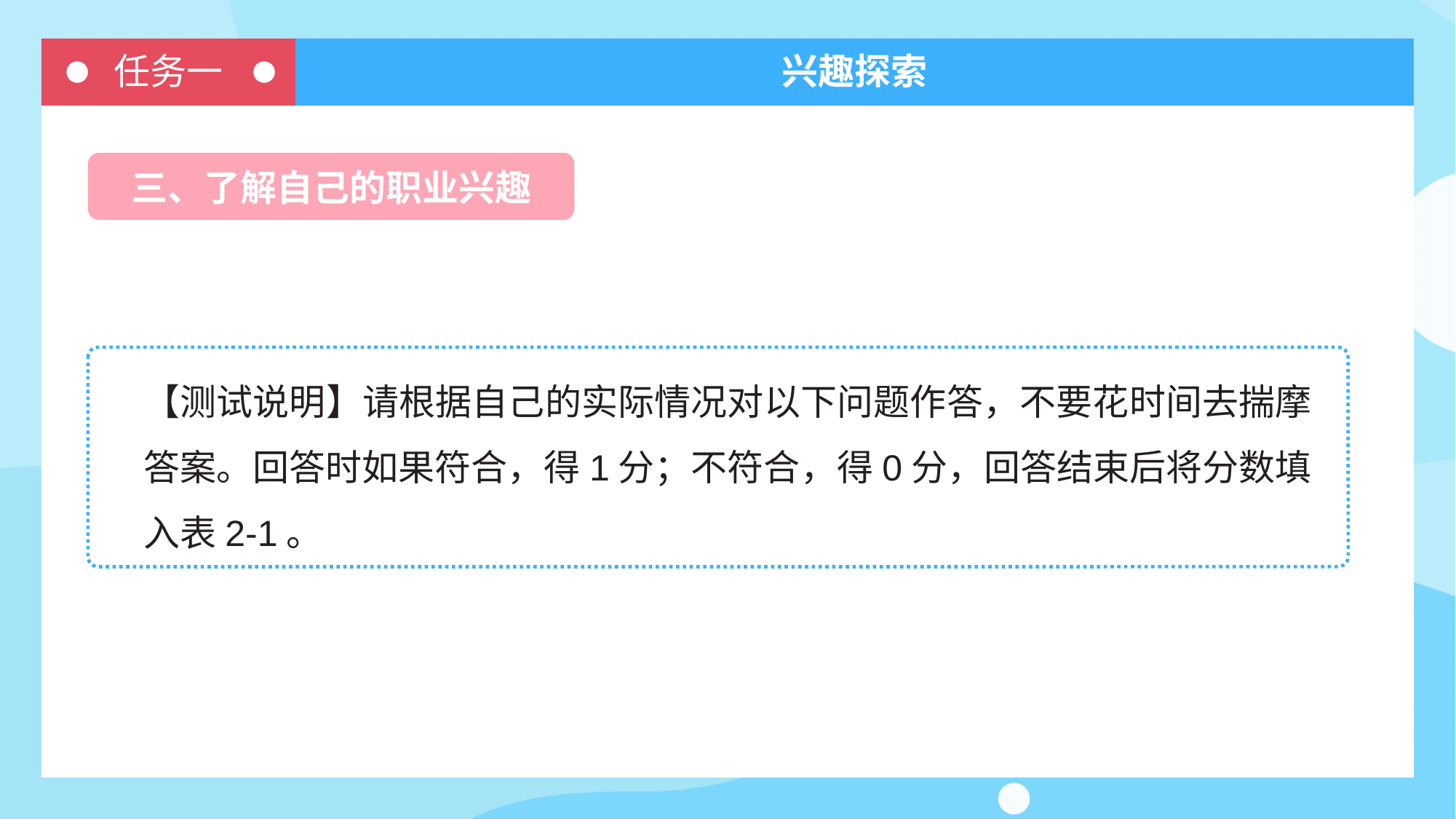

任务一
兴趣探索

三、了解自己的职业兴趣

【测试说明】请根据自己的实际情况对以下问题作答，不要花时间去揣摩答案。回答时如果符合，得1分；不符合，得0分，回答结束后将分数填入表2-1。